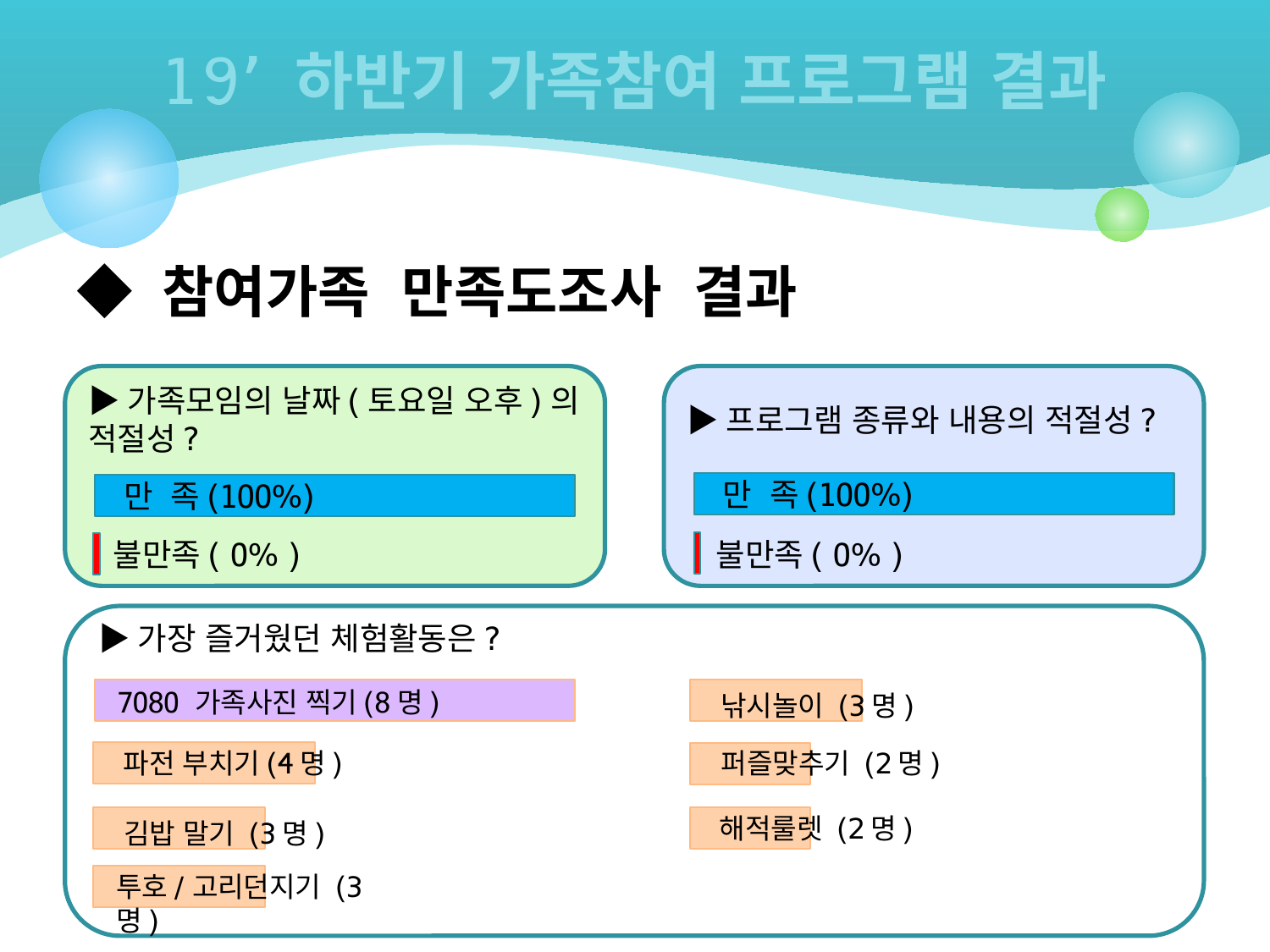

# 19’ 하반기 가족참여 프로그램 결과
◆ 참여가족  만족도조사  결과
▶가족모임의 날짜(토요일 오후)의 적절성?

▶프로그램 종류와 내용의 적절성?

 만  족(100%)
 만  족(100%)
불만족( 0% )
불만족( 0% )

▶가장 즐거웠던 체험활동은?
 7080 가족사진 찍기(8명)

 낚시놀이 (3명)
 파전 부치기(4명)
 퍼즐맞추기 (2명)

 해적룰렛 (2명)

 김밥 말기 (3명)

투호/고리던지기 (3명)